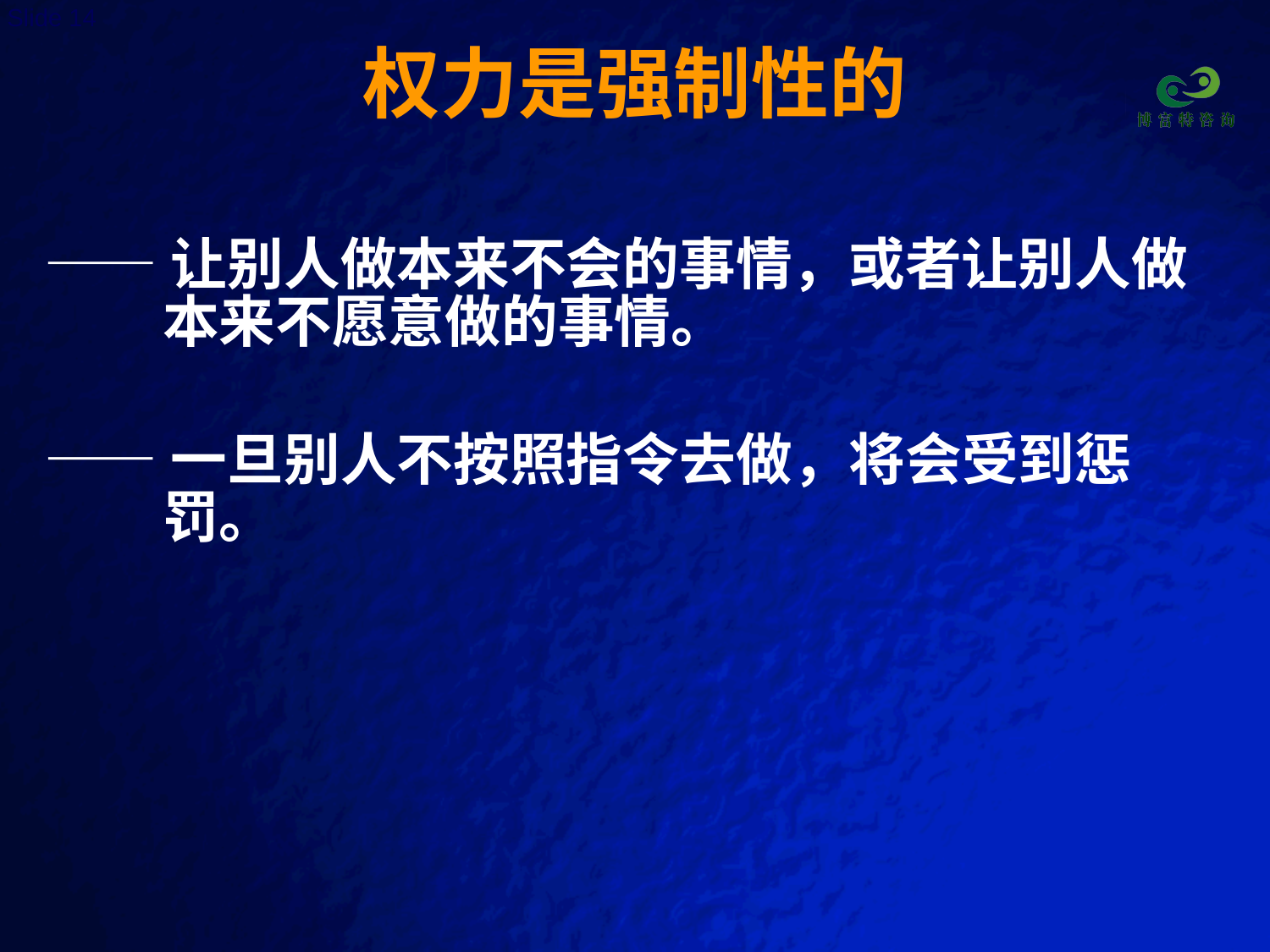

# 权力是强制性的
——让别人做本来不会的事情，或者让别人做  本来不愿意做的事情。

——一旦别人不按照指令去做，将会受到惩罚。